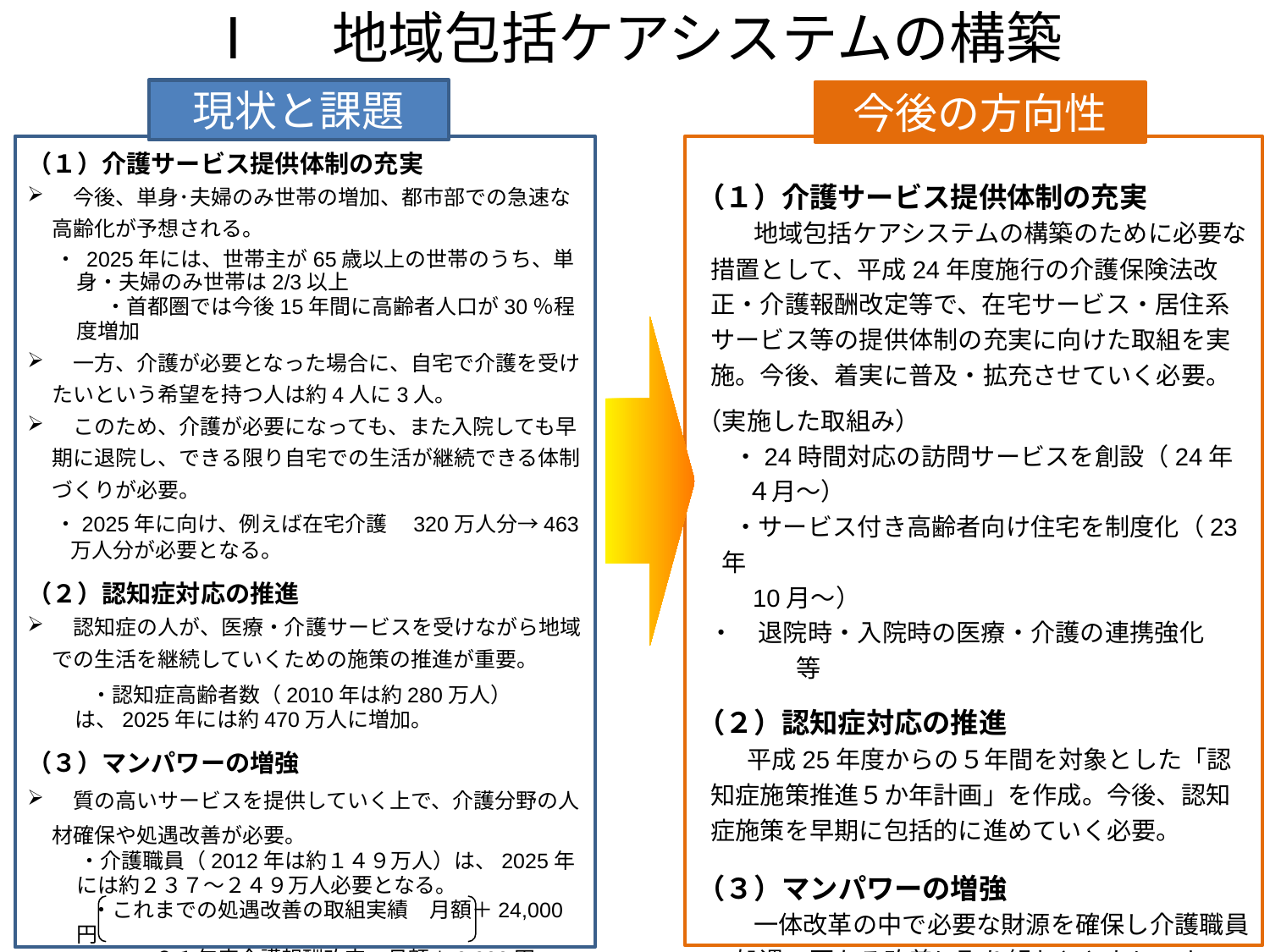

# Ⅰ　地域包括ケアシステムの構築
現状と課題
今後の方向性

（１）介護サービス提供体制の充実
　　地域包括ケアシステムの構築のために必要な措置として、平成24年度施行の介護保険法改正・介護報酬改定等で、在宅サービス・居住系サービス等の提供体制の充実に向けた取組を実施。今後、着実に普及・拡充させていく必要。
（実施した取組み）
 　・24時間対応の訪問サービスを創設（24年４月～）
 　・サービス付き高齢者向け住宅を制度化（23年
　　10月～）
 ・　退院時・入院時の医療・介護の連携強化　　　　等
（２）認知症対応の推進
　　平成25年度からの５年間を対象とした「認知症施策推進５か年計画」を作成。今後、認知症施策を早期に包括的に進めていく必要。
（３）マンパワーの増強
　　一体改革の中で必要な財源を確保し介護職員の処遇の更なる改善に取り組むとともに、キャリアパスの確立に向けた取組を進めること等により、介護に必要な労働力を安定的に確保する必要。

（１）介護サービス提供体制の充実
　今後、単身･夫婦のみ世帯の増加、都市部での急速な高齢化が予想される。
　・ 2025年には、世帯主が65歳以上の世帯のうち、単身・夫婦のみ世帯は2/3以上
　・首都圏では今後15年間に高齢者人口が30％程度増加
　一方、介護が必要となった場合に、自宅で介護を受けたいという希望を持つ人は約4人に3人。
　このため、介護が必要になっても、また入院しても早期に退院し、できる限り自宅での生活が継続できる体制づくりが必要。
　・2025年に向け、例えば在宅介護　320万人分→463万人分が必要となる。
（２）認知症対応の推進
　認知症の人が、医療・介護サービスを受けながら地域での生活を継続していくための施策の推進が重要。
　　　・認知症高齢者数（2010年は約280万人）は、2025年には約470万人に増加。
（３）マンパワーの増強
　質の高いサービスを提供していく上で、介護分野の人材確保や処遇改善が必要。
　　  ・介護職員（2012年は約１４９万人）は、2025年には約２３７～２４９万人必要となる。
　　　・これまでの処遇改善の取組実績　月額＋24,000円
　　　　　　２１年度介護報酬改定　月額＋9,000円
　　　　　　２４年度介護報酬改定　月額＋15,000円